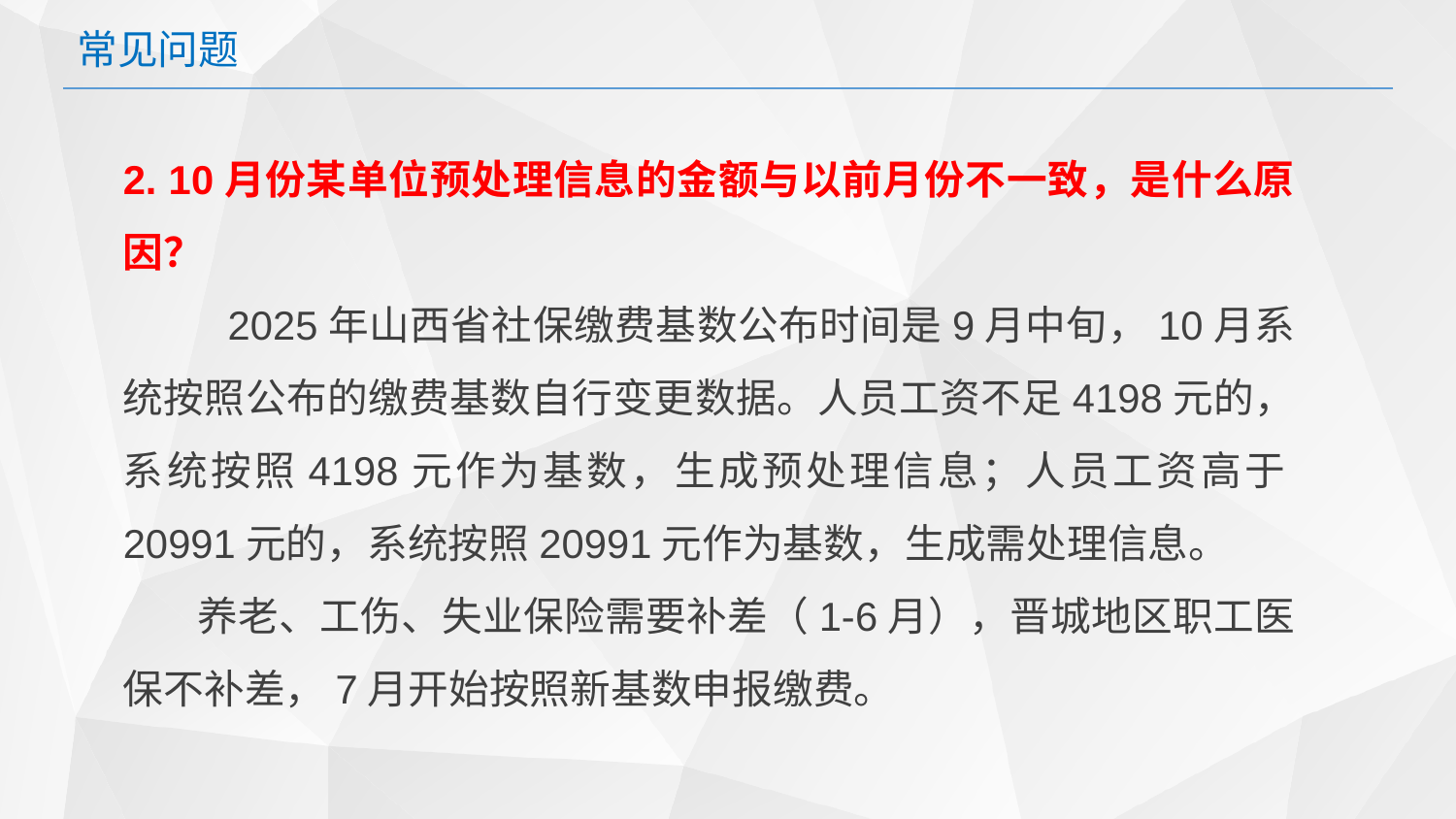

常见问题
2. 10月份某单位预处理信息的金额与以前月份不一致，是什么原因？
         2025年山西省社保缴费基数公布时间是9月中旬，10月系统按照公布的缴费基数自行变更数据。人员工资不足4198元的，系统按照4198元作为基数，生成预处理信息；人员工资高于20991元的，系统按照20991元作为基数，生成需处理信息。
       养老、工伤、失业保险需要补差（1-6月），晋城地区职工医保不补差，7月开始按照新基数申报缴费。